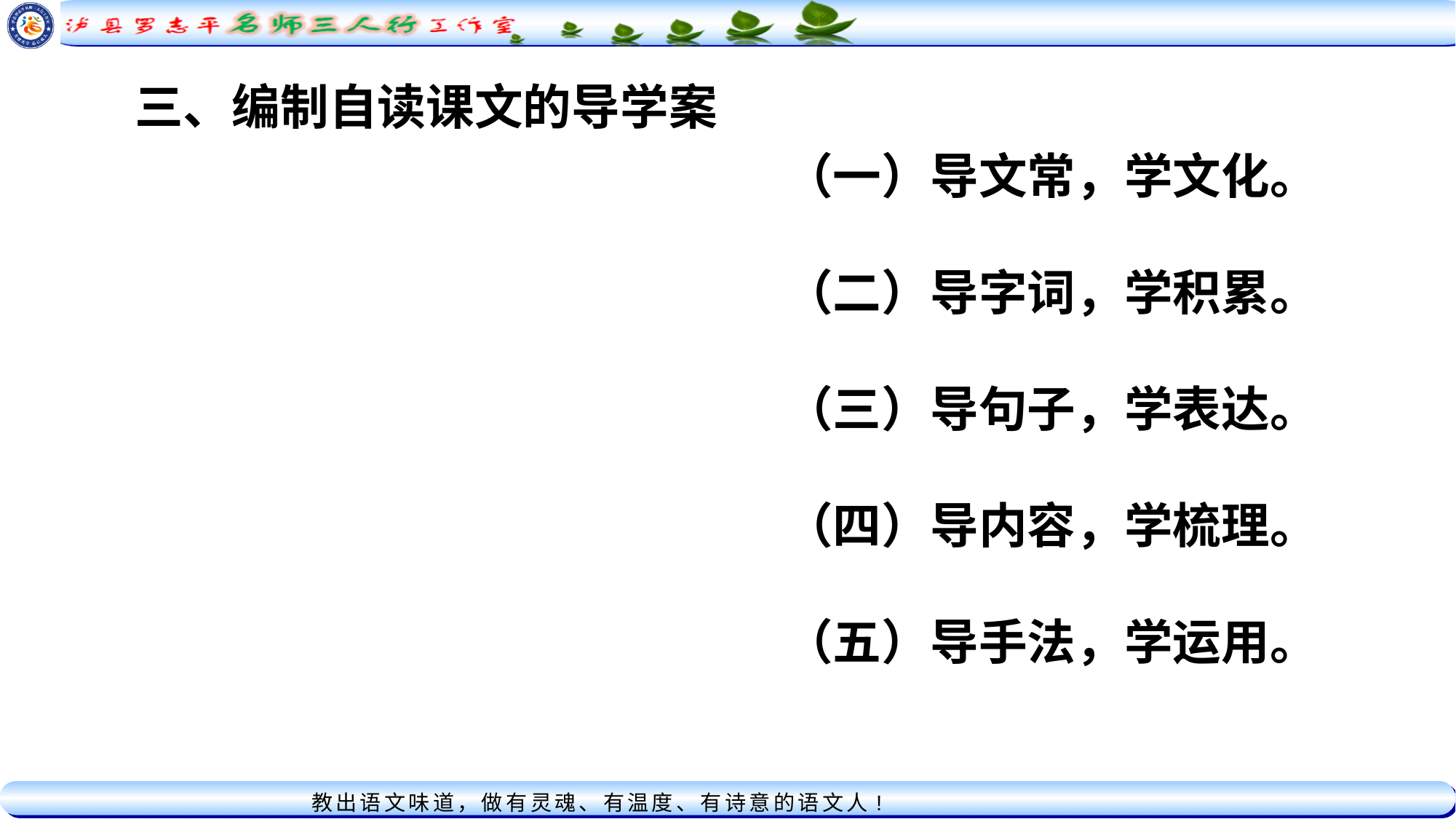

三、编制自读课文的导学案
（一）导文常，学文化。

（二）导字词，学积累。

（三）导句子，学表达。

（四）导内容，学梳理。

（五）导手法，学运用。